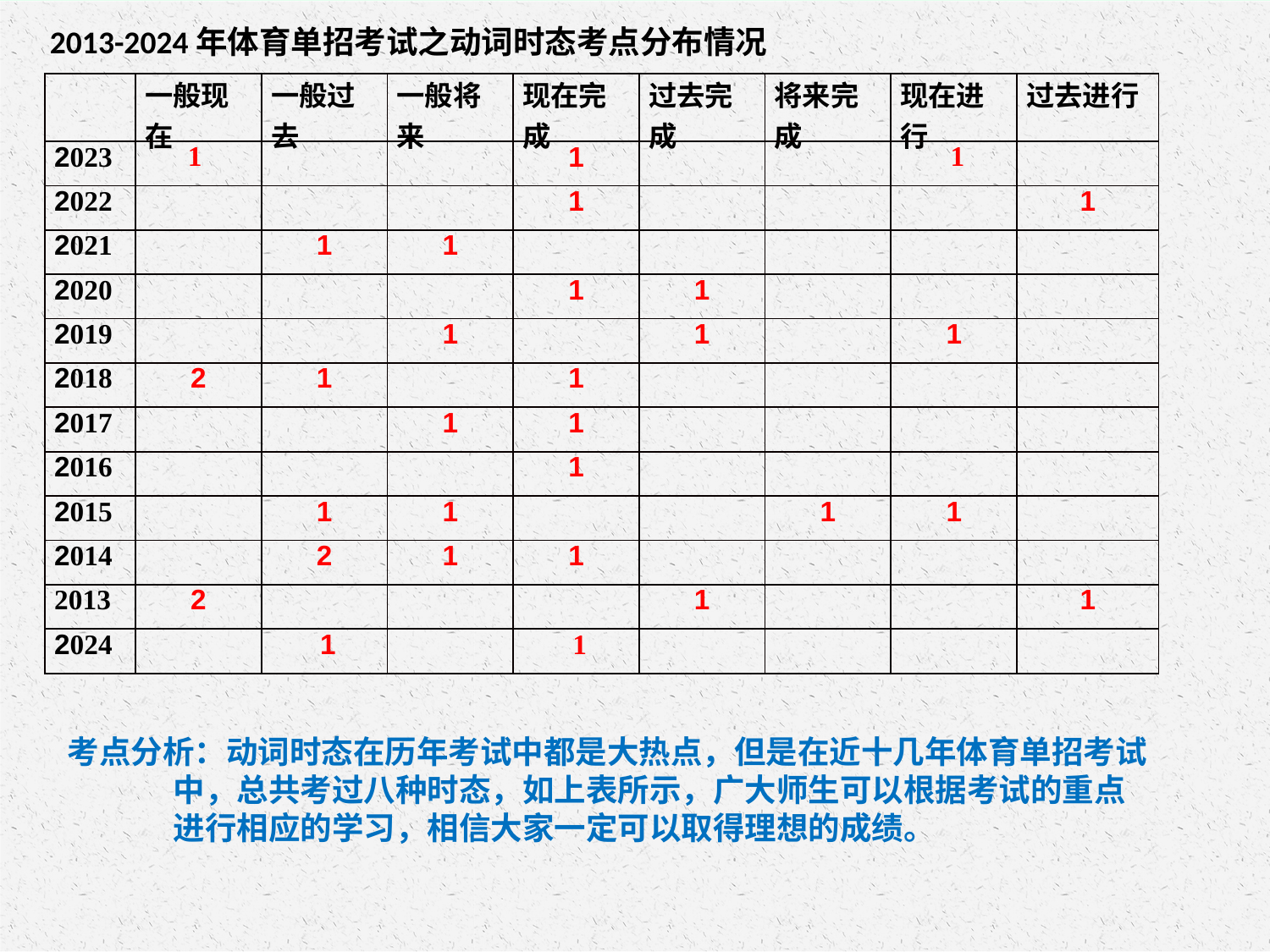

2013-2024年体育单招考试之动词时态考点分布情况
|  | 一般现在 | 一般过去 | 一般将来 | 现在完成 | 过去完成 | 将来完成 | 现在进行 | 过去进行 |
| --- | --- | --- | --- | --- | --- | --- | --- | --- |
| 2023 | 1 |  |  | 1 |  |  | 1 |  |
| 2022 |  |  |  | 1 |  |  |  | 1 |
| 2021 |  | 1 | 1 |  |  |  |  |  |
| 2020 |  |  |  | 1 | 1 |  |  |  |
| 2019 |  |  | 1 |  | 1 |  | 1 |  |
| 2018 | 2 | 1 |  | 1 |  |  |  |  |
| 2017 |  |  | 1 | 1 |  |  |  |  |
| 2016 |  |  |  | 1 |  |  |  |  |
| 2015 |  | 1 | 1 |  |  | 1 | 1 |  |
| 2014 |  | 2 | 1 | 1 |  |  |  |  |
| 2013 | 2 |  |  |  | 1 |  |  | 1 |
| 2024 |  | 1 |  | 1 |  |  |  |  |
考点分析：动词时态在历年考试中都是大热点，但是在近十几年体育单招考试中，总共考过八种时态，如上表所示，广大师生可以根据考试的重点进行相应的学习，相信大家一定可以取得理想的成绩。